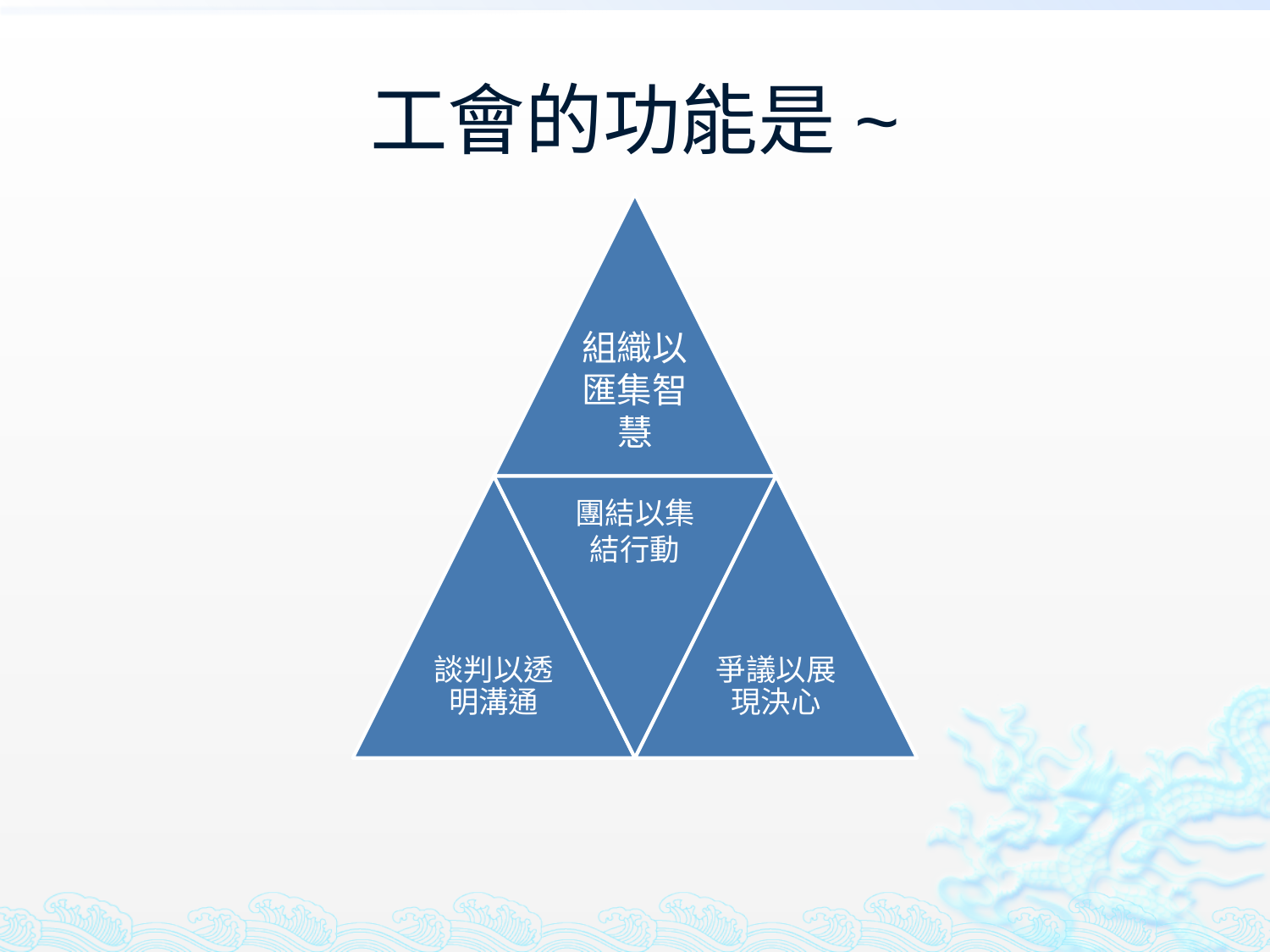

# 工會的功能是~
組織以匯集智慧

談判以透明溝通
團結以集結行動

爭議以展現決心